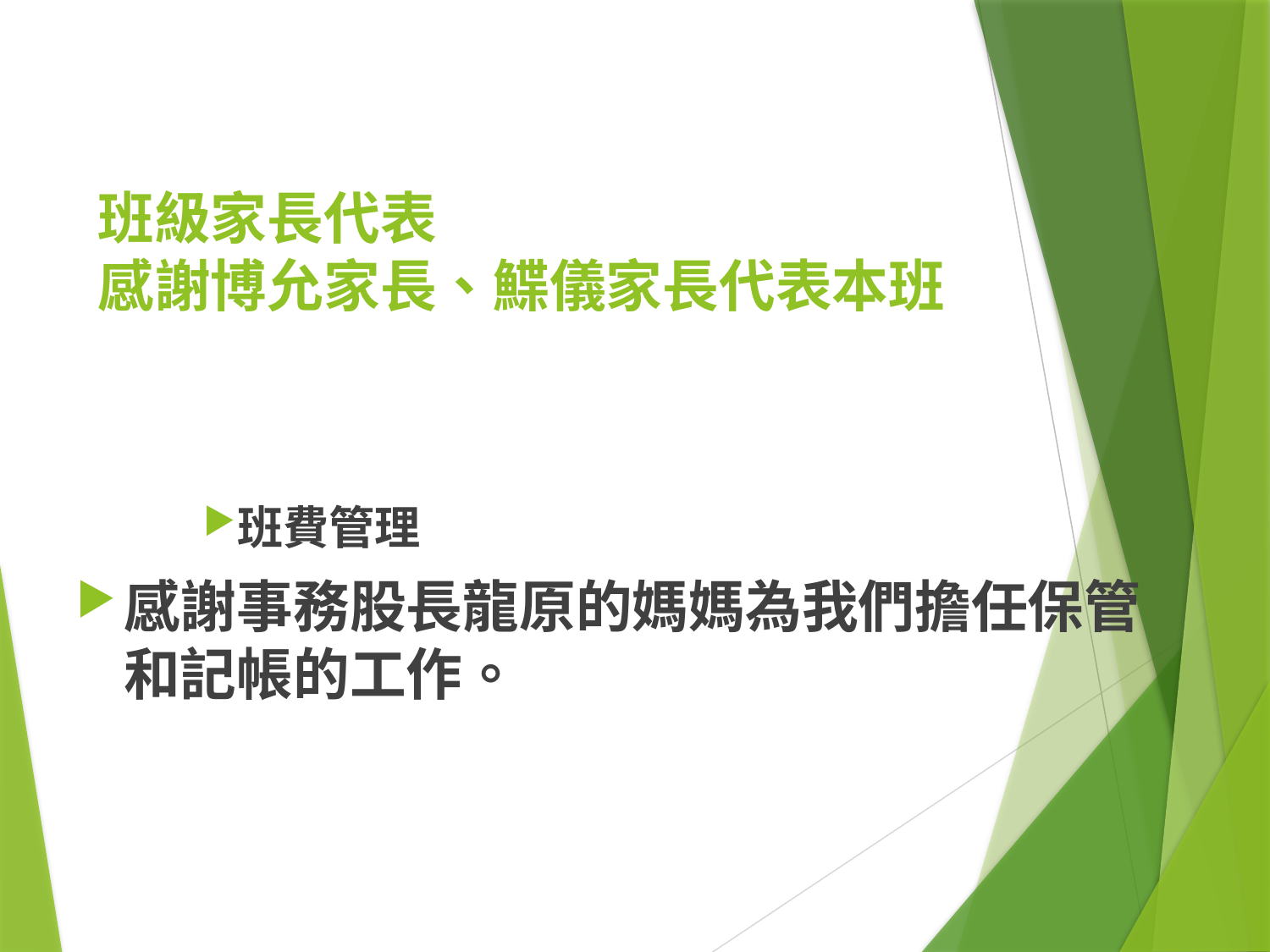

# 班級家長代表 感謝博允家長、鰈儀家長代表本班

班費管理
感謝事務股長龍原的媽媽為我們擔任保管和記帳的工作。